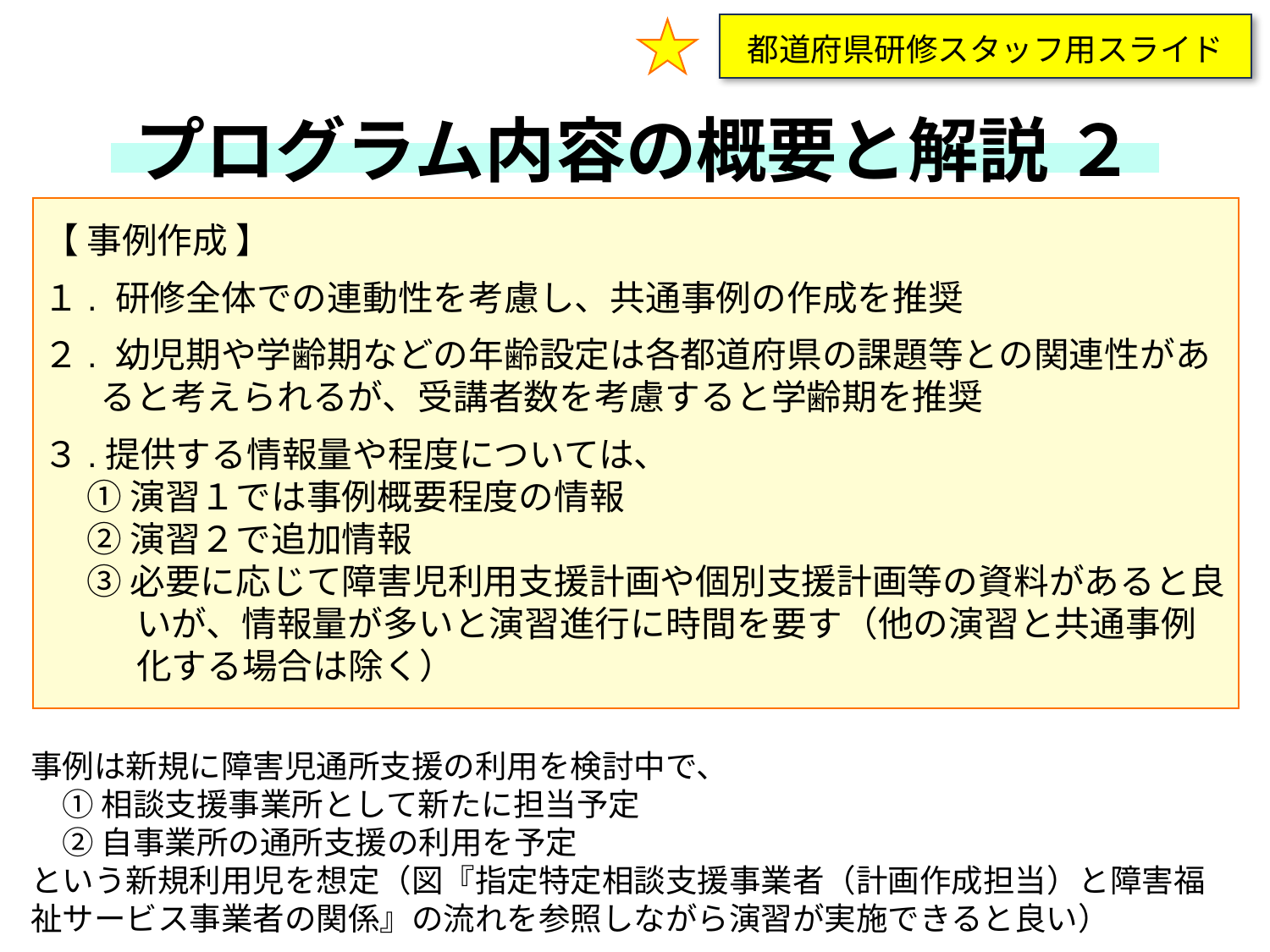

都道府県研修スタッフ用スライド

プログラム内容の概要と解説 ２

【 事例作成 】

１. 研修全体での連動性を考慮し、共通事例の作成を推奨

２. 幼児期や学齢期などの年齢設定は各都道府県の課題等との関連性があると考えられるが、受講者数を考慮すると学齢期を推奨

３.提供する情報量や程度については、
　 ① 演習１では事例概要程度の情報
　 ② 演習２で追加情報
　 ③ 必要に応じて障害児利用支援計画や個別支援計画等の資料があると良いが、情報量が多いと演習進行に時間を要す（他の演習と共通事例化する場合は除く）
事例は新規に障害児通所支援の利用を検討中で、
　① 相談支援事業所として新たに担当予定
　② 自事業所の通所支援の利用を予定
という新規利用児を想定（図『指定特定相談支援事業者（計画作成担当）と障害福祉サービス事業者の関係』の流れを参照しながら演習が実施できると良い）